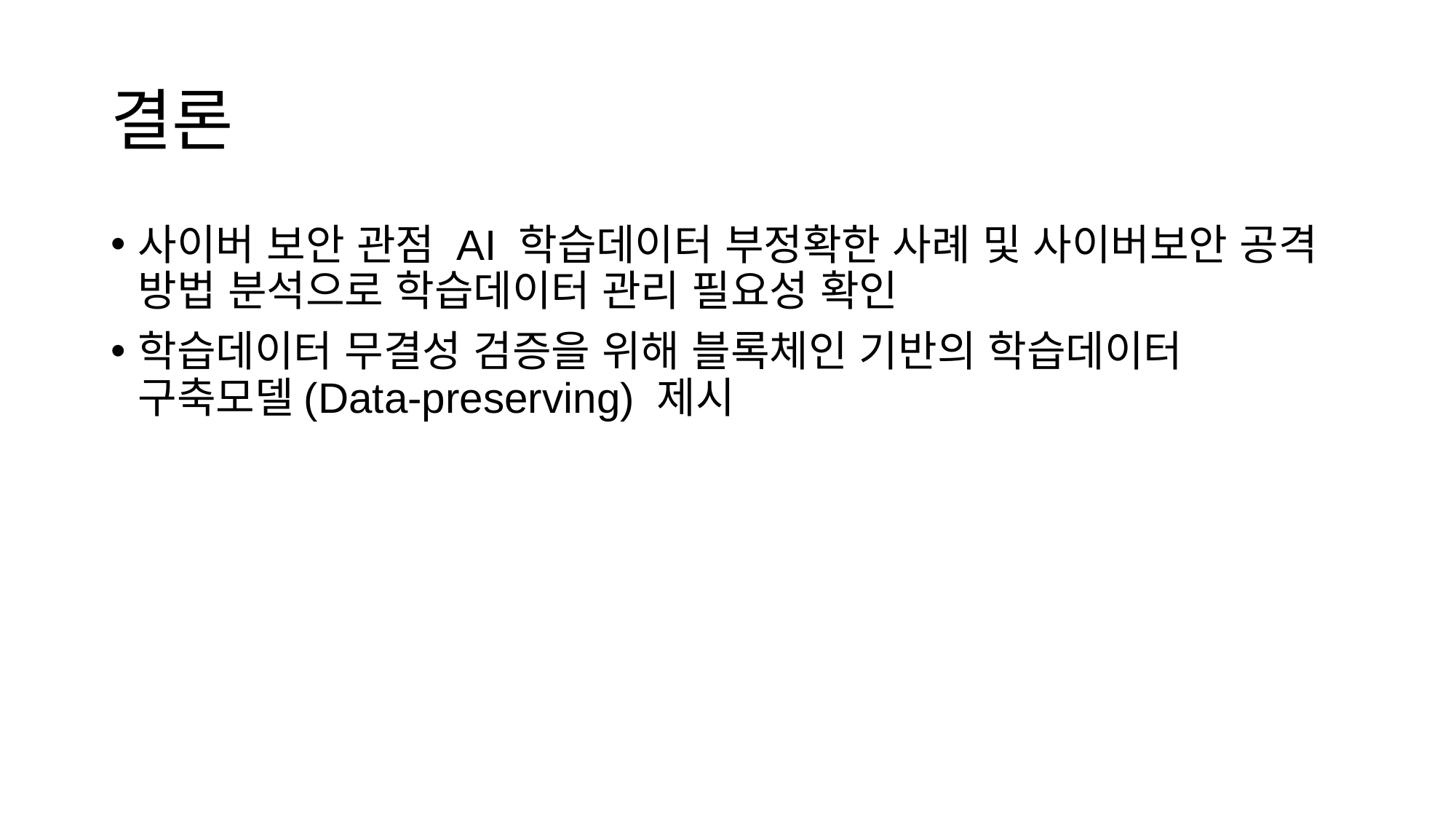

# 결론
사이버 보안 관점 AI 학습데이터 부정확한 사례 및 사이버보안 공격 방법 분석으로 학습데이터 관리 필요성 확인
학습데이터 무결성 검증을 위해 블록체인 기반의 학습데이터 구축모델(Data-preserving) 제시